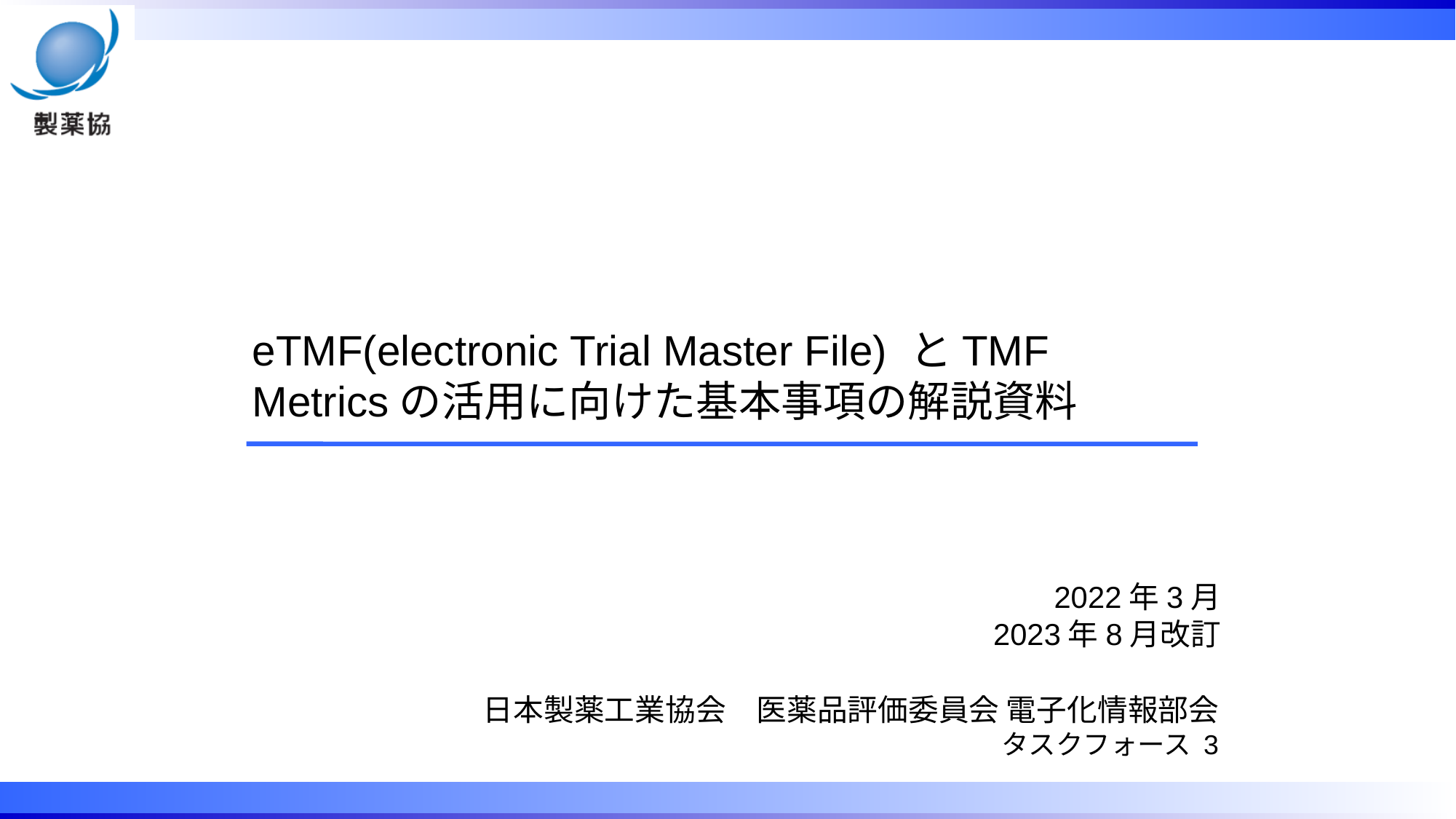

eTMF(electronic Trial Master File) とTMF Metricsの活用に向けた基本事項の解説資料
2022年3月
2023年8月改訂
日本製薬工業協会　医薬品評価委員会 電子化情報部会
タスクフォース 3